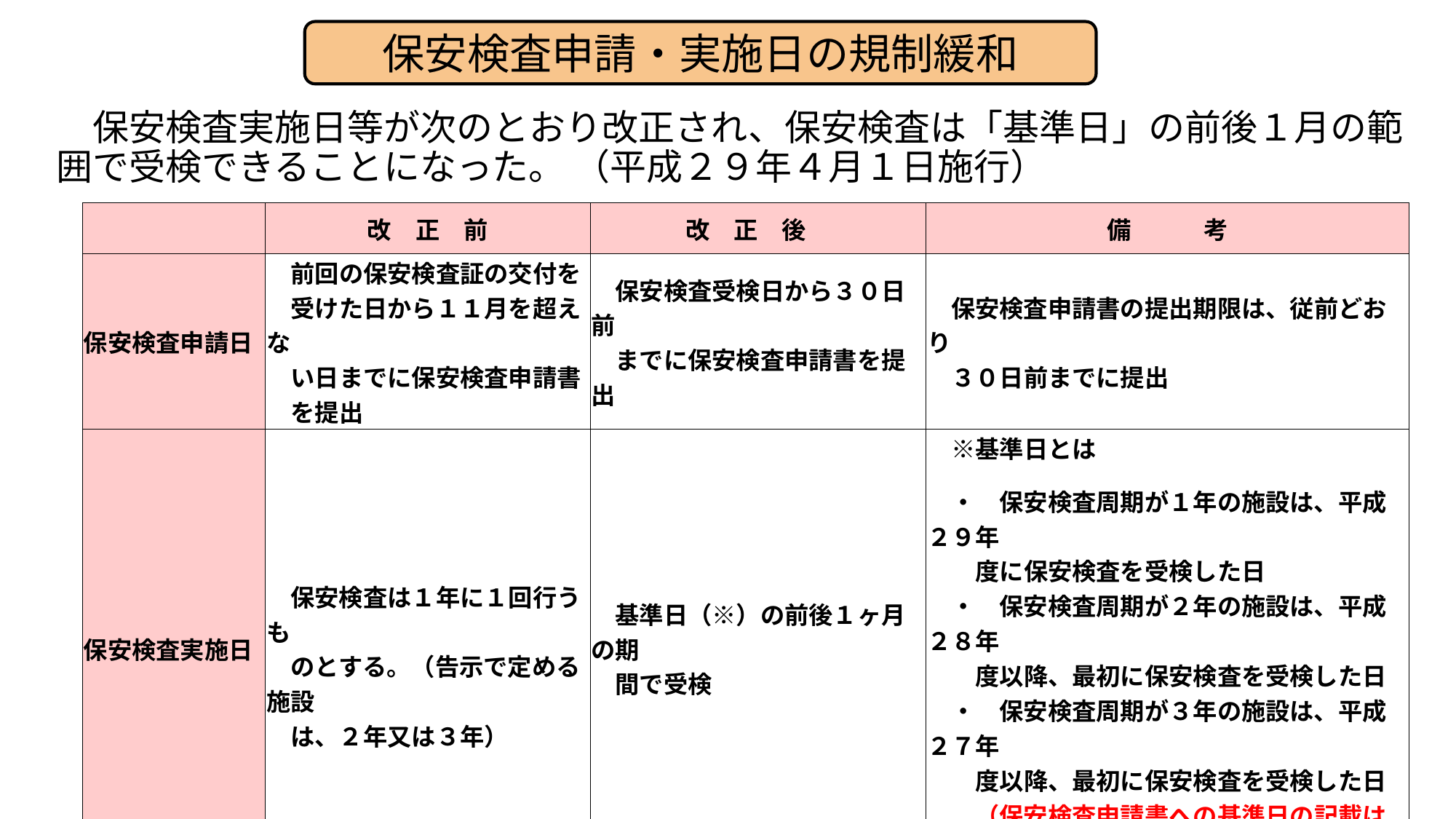

保安検査申請・実施日の規制緩和
　保安検査実施日等が次のとおり改正され、保安検査は「基準日」の前後１月の範囲で受検できることになった。 （平成２９年４月１日施行）

|  | 改　正　前 | 改　正　後 | 備　　　考 |
| --- | --- | --- | --- |
| 保安検査申請日 | 前回の保安検査証の交付を 　受けた日から１１月を超えな 　い日までに保安検査申請書 　を提出 | 保安検査受検日から３０日前 　までに保安検査申請書を提出 | 保安検査申請書の提出期限は、従前どおり 　３０日前までに提出 |
| 保安検査実施日 | 保安検査は１年に１回行うも 　のとする。（告示で定める施設 　は、２年又は３年） | 基準日（※）の前後１ヶ月の期 　間で受検 | ※基準日とは 　・　保安検査周期が１年の施設は、平成２９年 　　度に保安検査を受検した日 　・　保安検査周期が２年の施設は、平成２８年 　　度以降、最初に保安検査を受検した日 　・　保安検査周期が３年の施設は、平成２７年 　　度以降、最初に保安検査を受検した日 　　（保安検査申請書への基準日の記載は、 　　　受検年度に変更しないこと。） |
| 根拠条文　：　一般則第７９条、液石則第７７条 ほか |  |  |  |